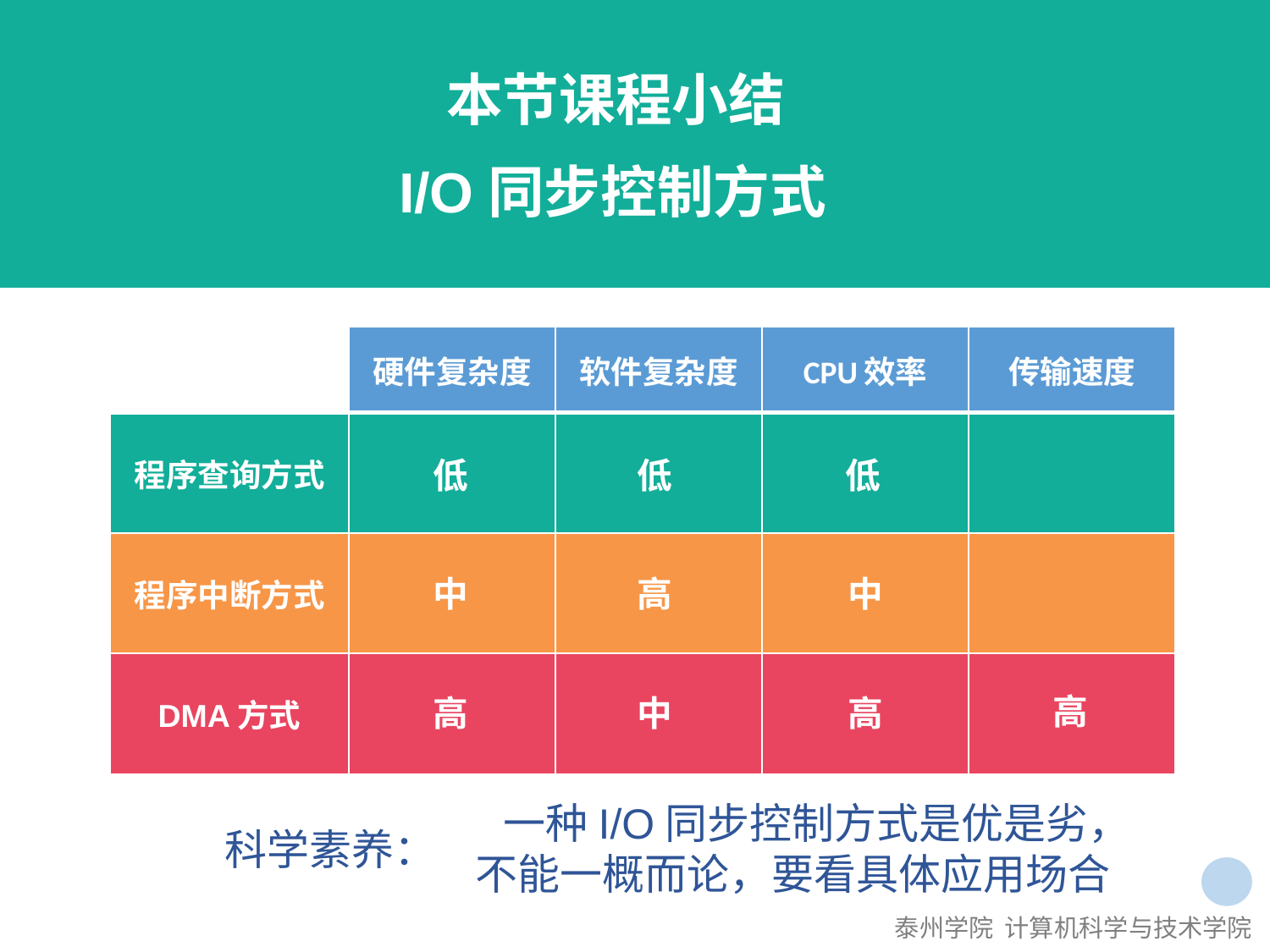

本节课程小结
I/O同步控制方式
|  | 硬件复杂度 | 软件复杂度 | CPU效率 | 传输速度 |
| --- | --- | --- | --- | --- |
| 程序查询方式 |  |  |  |  |
| 程序中断方式 |  |  |  |  |
| DMA方式 |  |  |  |  |
低
低
低
中
高
中
高
高
中
高
    一种I/O同步控制方式是优是劣，
不能一概而论，要看具体应用场合
科学素养：

泰州学院  计算机科学与技术学院